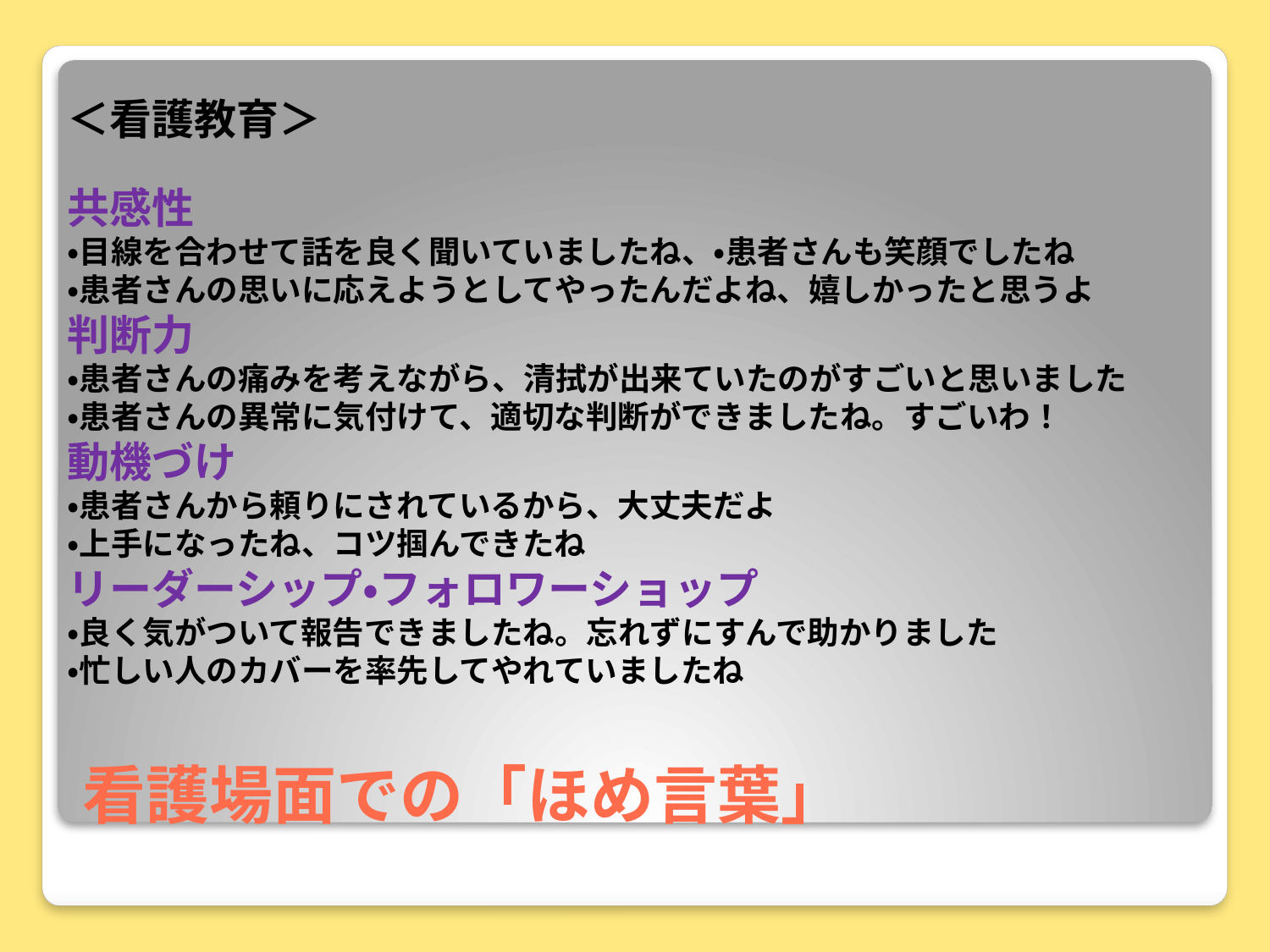

＜看護教育＞

共感性
・目線を合わせて話を良く聞いていましたね、・患者さんも笑顔でしたね
・患者さんの思いに応えようとしてやったんだよね、嬉しかったと思うよ
判断力
・患者さんの痛みを考えながら、清拭が出来ていたのがすごいと思いました
・患者さんの異常に気付けて、適切な判断ができましたね。すごいわ！
動機づけ
・患者さんから頼りにされているから、大丈夫だよ
・上手になったね、コツ掴んできたね
リーダーシップ・フォロワーショップ
・良く気がついて報告できましたね。忘れずにすんで助かりました
・忙しい人のカバーを率先してやれていましたね
# 看護場面での「ほめ言葉」